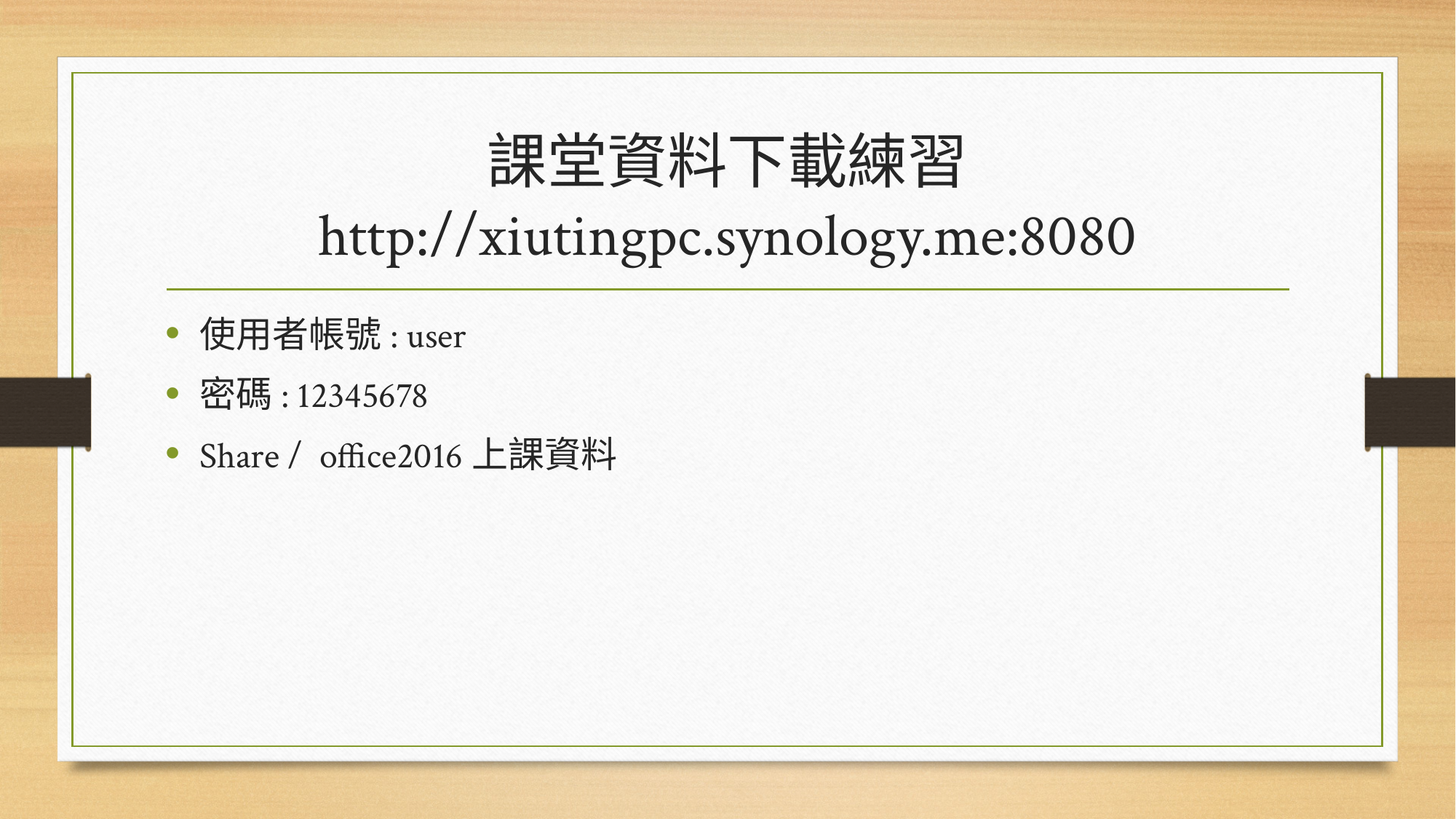

# 課堂資料下載練習 http://xiutingpc.synology.me:8080
使用者帳號: user
密碼: 12345678
Share /  office2016上課資料